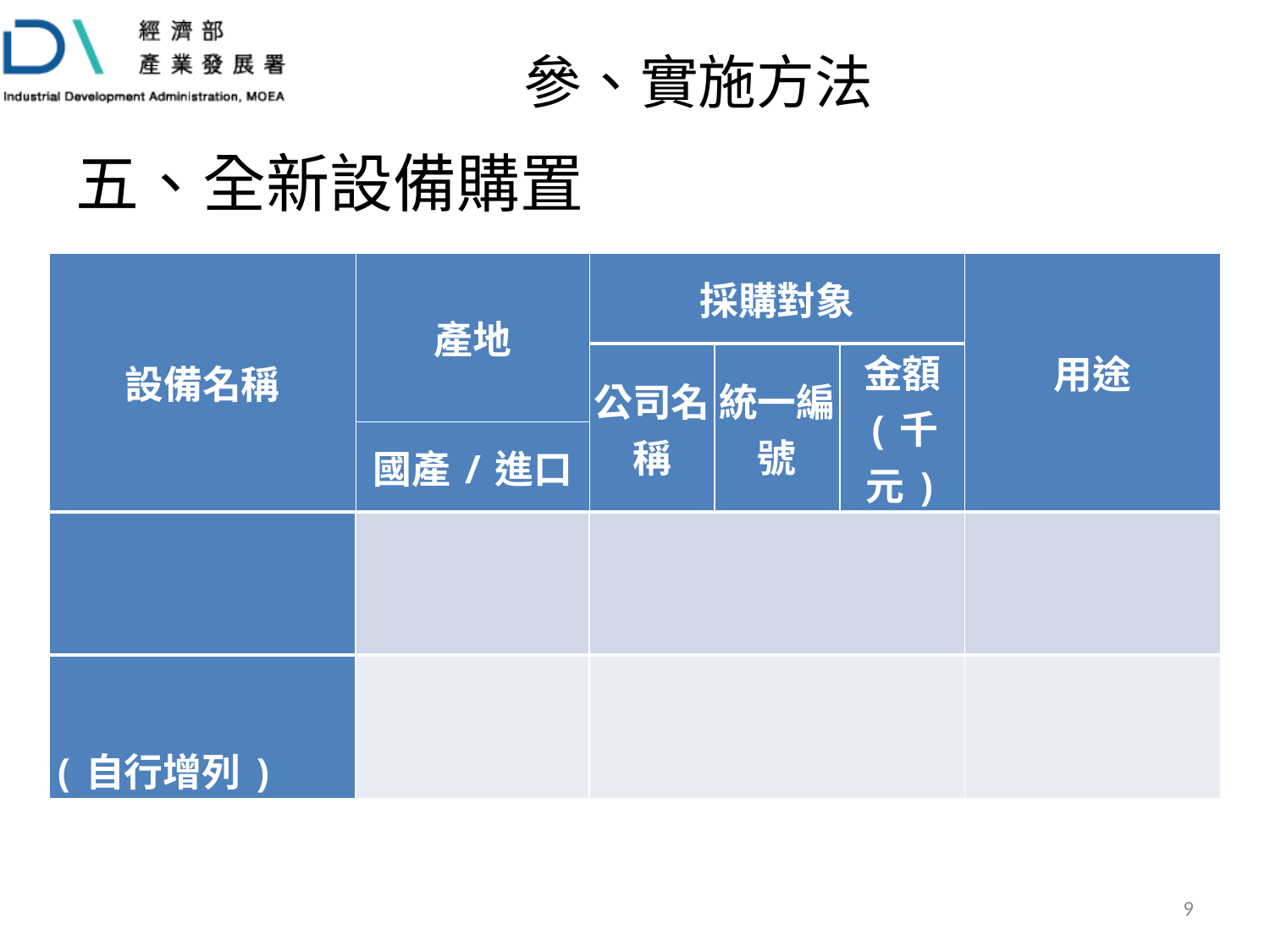

參、實施方法
五、全新設備購置
| 設備名稱 | 產地 | 採購對象 |  |  | 用途 |
| --- | --- | --- | --- | --- | --- |
|  |  | 公司名稱 | 統一編號 | 金額 (千元) |  |
|  | 國產/進口 |  |  |  |  |
|  |  |  |  |  |  |
| (自行增列) |  |  |  |  |  |
9